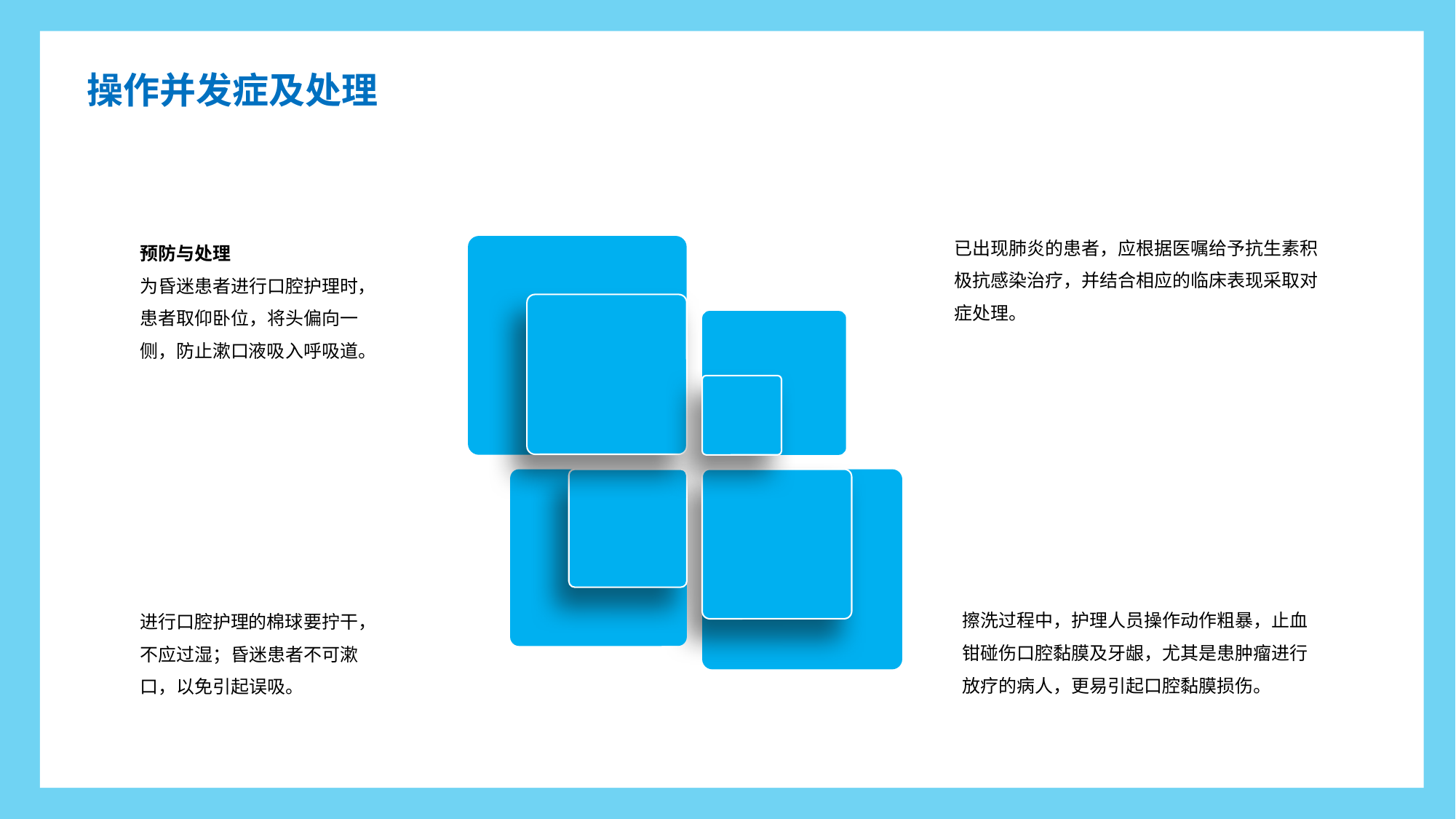

操作并发症及处理
已出现肺炎的患者，应根据医嘱给予抗生素积极抗感染治疗，并结合相应的临床表现采取对症处理。
预防与处理
为昏迷患者进行口腔护理时，患者取仰卧位，将头偏向一侧，防止漱口液吸入呼吸道。

擦洗过程中，护理人员操作动作粗暴，止血钳碰伤口腔黏膜及牙龈，尤其是患肿瘤进行放疗的病人，更易引起口腔黏膜损伤。
进行口腔护理的棉球要拧干，不应过湿；昏迷患者不可漱口，以免引起误吸。